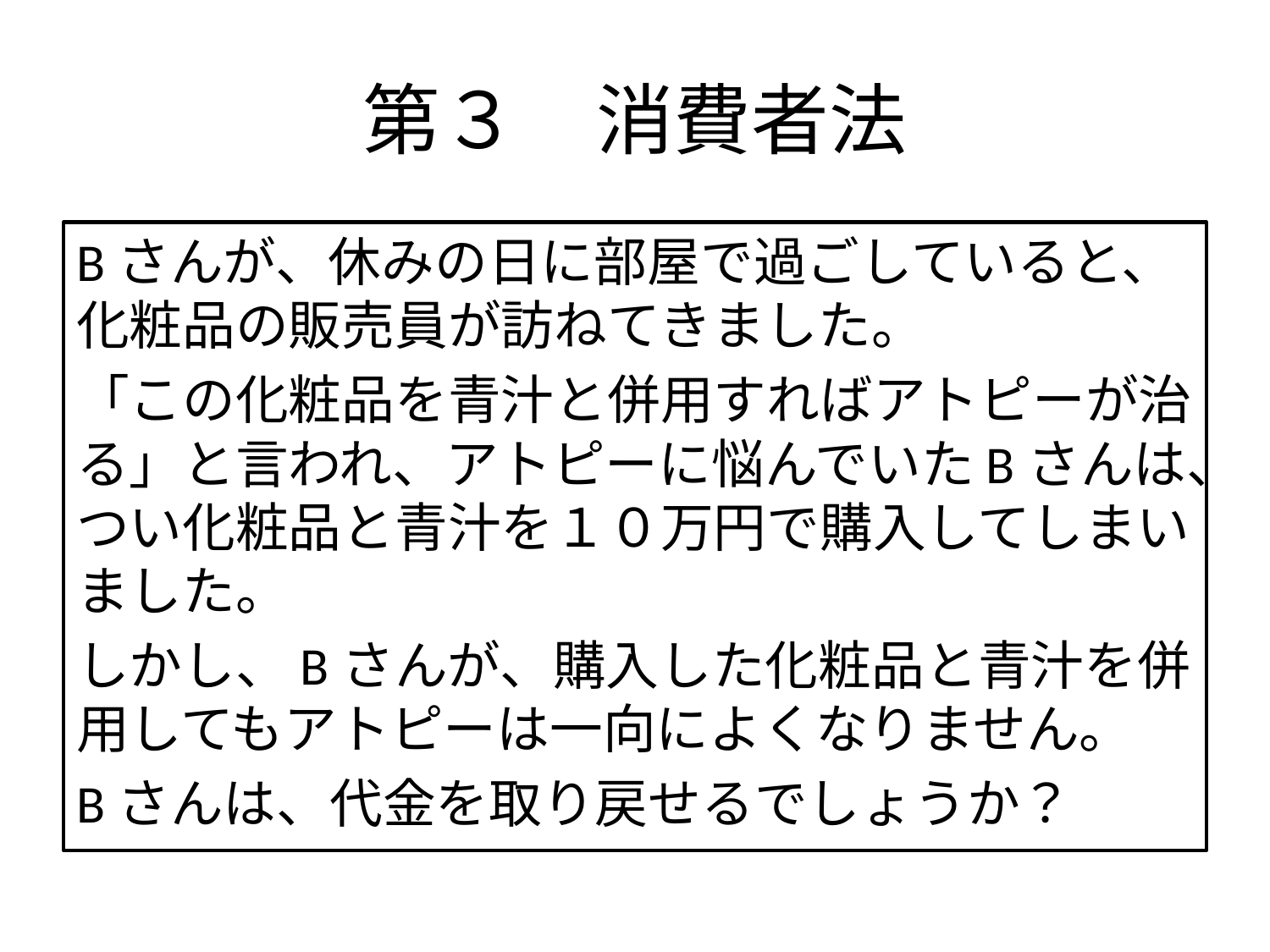

# 第３　消費者法
Bさんが、休みの日に部屋で過ごしていると、化粧品の販売員が訪ねてきました。
「この化粧品を青汁と併用すればアトピーが治る」と言われ、アトピーに悩んでいたBさんは、つい化粧品と青汁を１０万円で購入してしまいました。
しかし、Bさんが、購入した化粧品と青汁を併用してもアトピーは一向によくなりません。
Bさんは、代金を取り戻せるでしょうか？